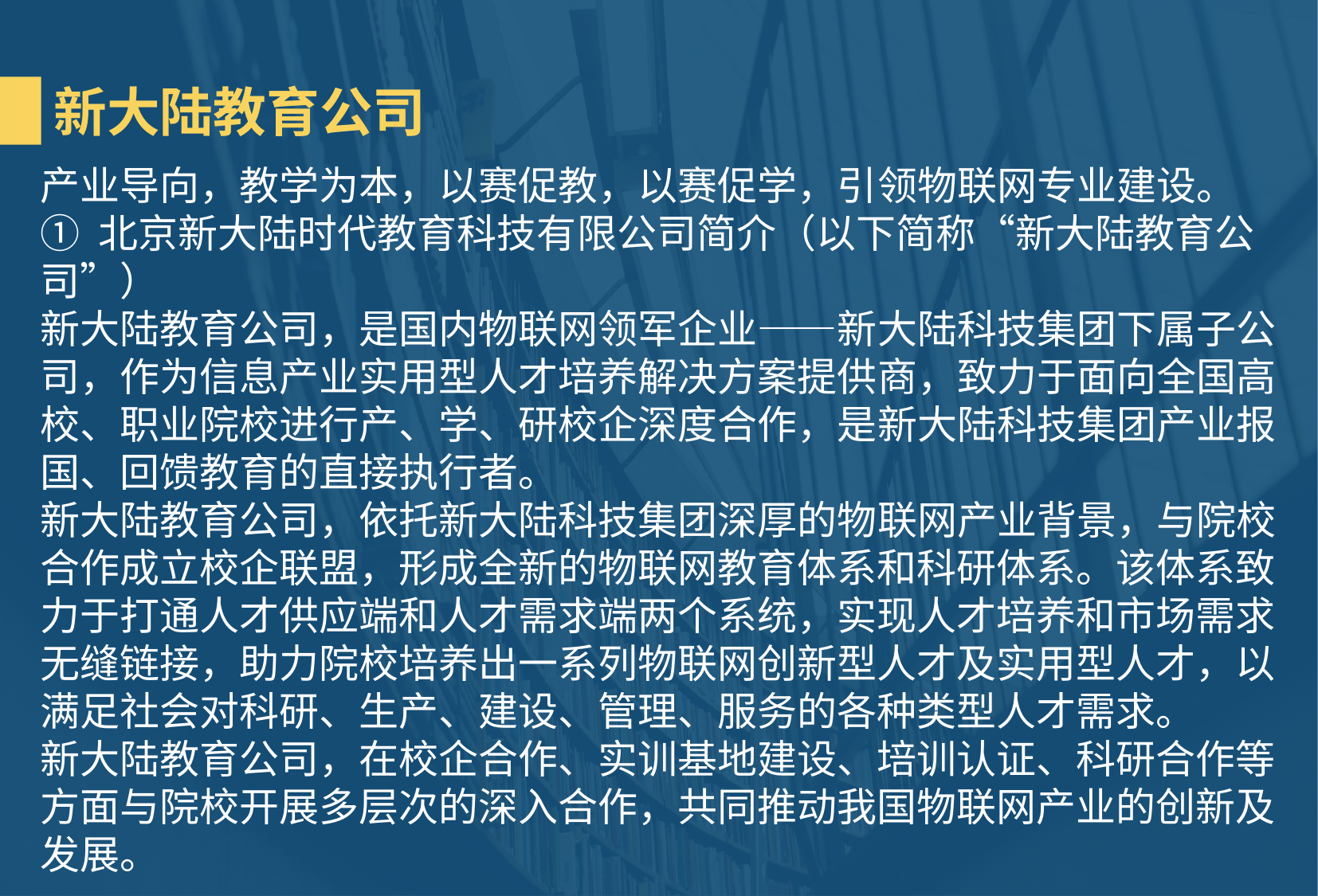

新大陆教育公司
产业导向，教学为本，以赛促教，以赛促学，引领物联网专业建设。
① 北京新大陆时代教育科技有限公司简介（以下简称“新大陆教育公司”）
新大陆教育公司，是国内物联网领军企业——新大陆科技集团下属子公司，作为信息产业实用型人才培养解决方案提供商，致力于面向全国高校、职业院校进行产、学、研校企深度合作，是新大陆科技集团产业报国、回馈教育的直接执行者。
新大陆教育公司，依托新大陆科技集团深厚的物联网产业背景，与院校合作成立校企联盟，形成全新的物联网教育体系和科研体系。该体系致力于打通人才供应端和人才需求端两个系统，实现人才培养和市场需求无缝链接，助力院校培养出一系列物联网创新型人才及实用型人才，以满足社会对科研、生产、建设、管理、服务的各种类型人才需求。
新大陆教育公司，在校企合作、实训基地建设、培训认证、科研合作等方面与院校开展多层次的深入合作，共同推动我国物联网产业的创新及发展。